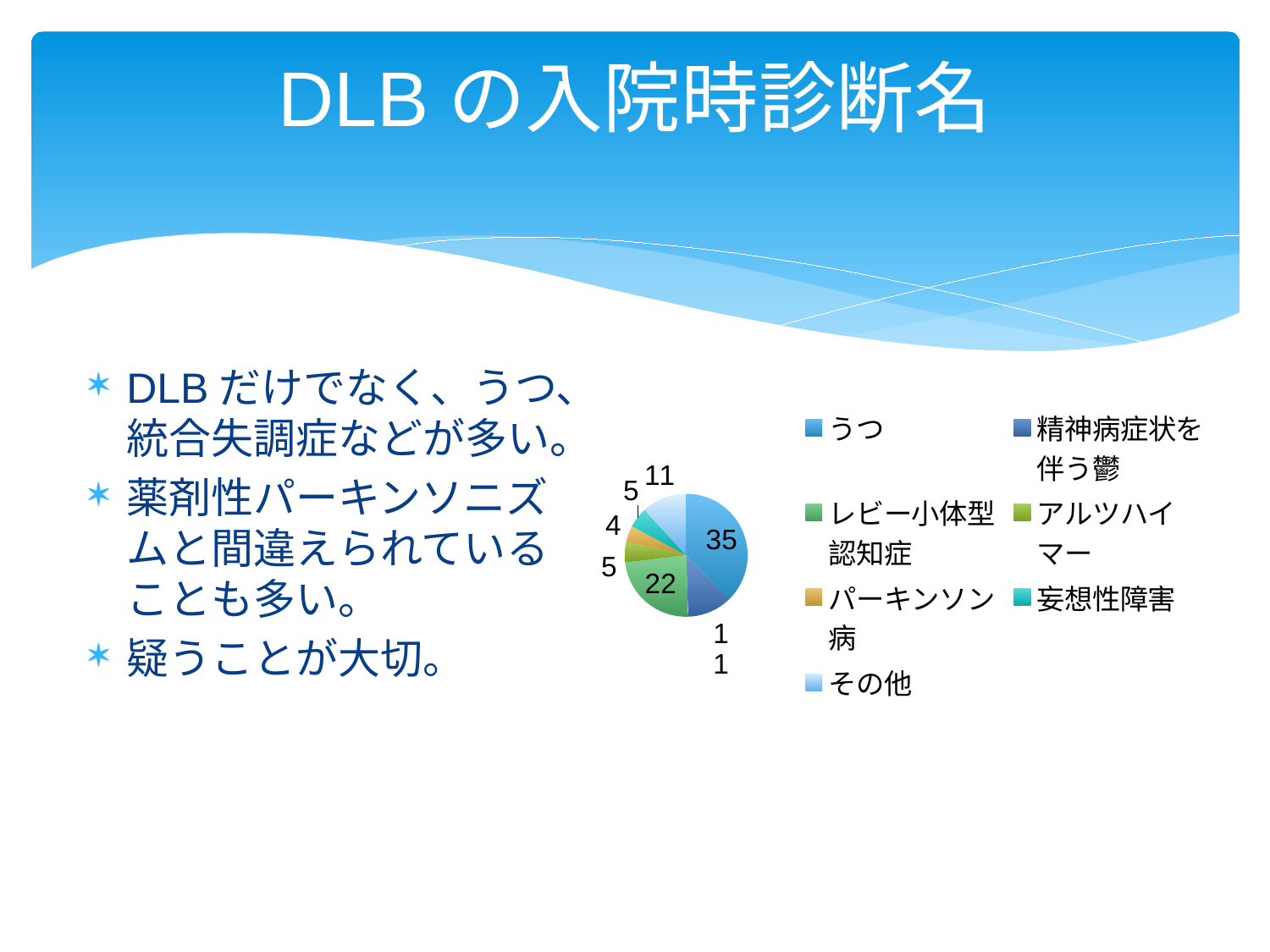

# DLBの入院時診断名

### Chart

| Category |  |
|---|---|
| うつ | 35.0 |
| 精神病症状を伴う鬱 | 11.0 |
| レビー小体型認知症 | 22.0 |
| アルツハイマー | 5.0 |
| パーキンソン病 | 4.0 |
| 妄想性障害 | 5.0 |
| その他 | 11.0 |
DLBだけでなく、うつ、統合失調症などが多い。
薬剤性パーキンソニズムと間違えられていることも多い。
疑うことが大切。